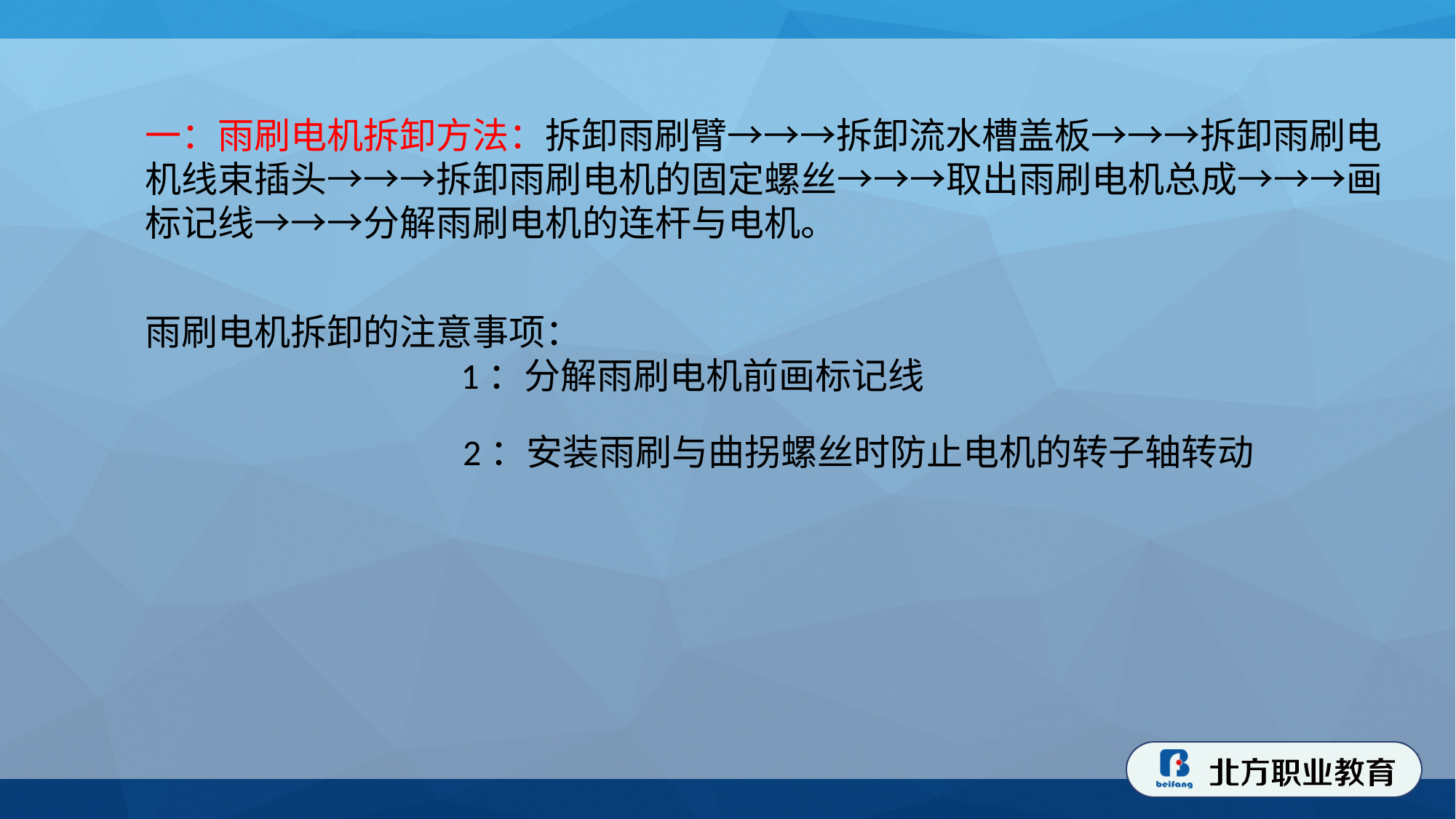

一：雨刷电机拆卸方法：拆卸雨刷臂→→→拆卸流水槽盖板→→→拆卸雨刷电机线束插头→→→拆卸雨刷电机的固定螺丝→→→取出雨刷电机总成→→→画标记线→→→分解雨刷电机的连杆与电机。

雨刷电机拆卸的注意事项：
                                                   1：分解雨刷电机前画标记线

                                                   2：安装雨刷与曲拐螺丝时防止电机的转子轴转动